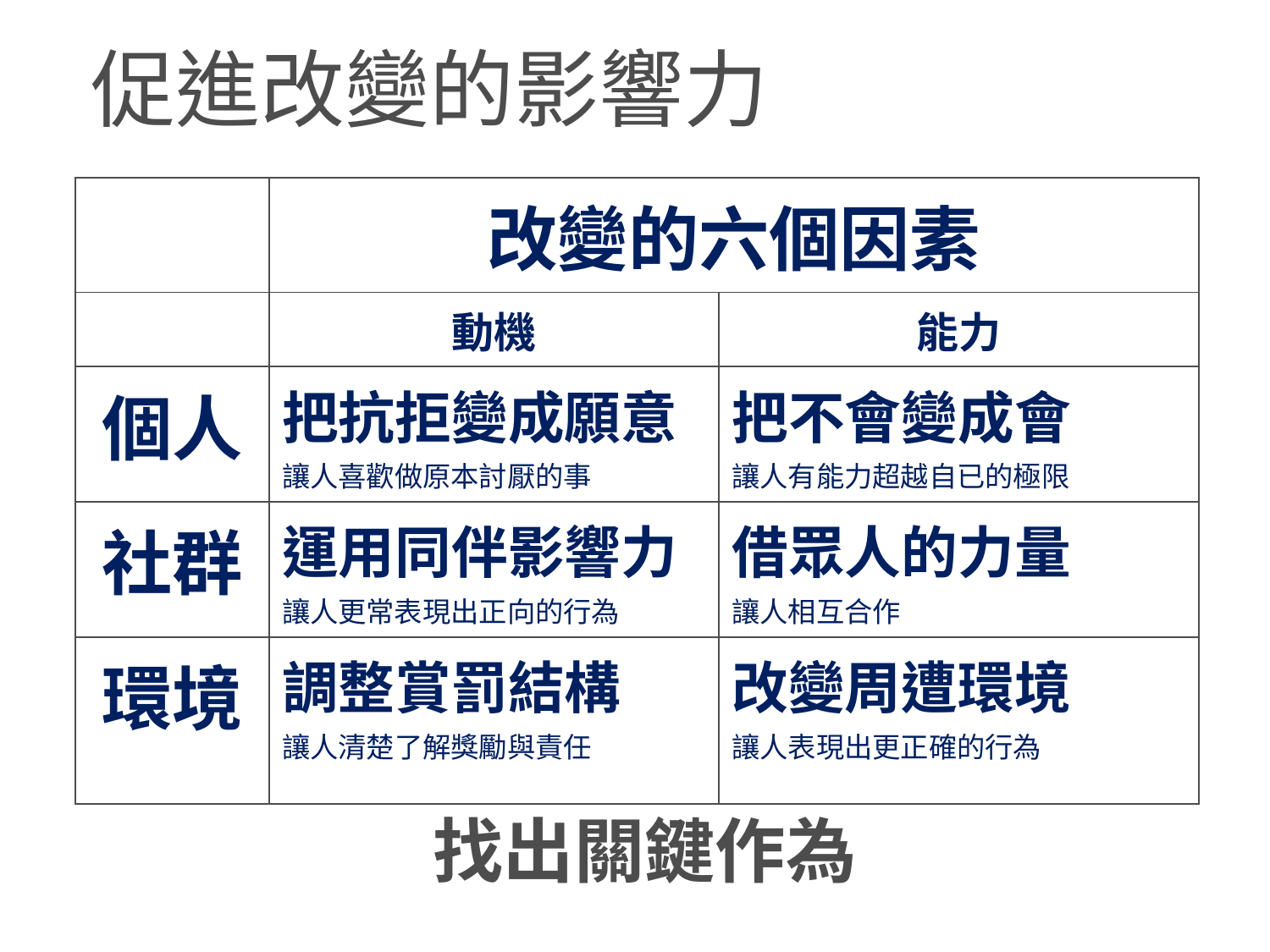

促進改變的影響力
|  | 改變的六個因素 |  |
| --- | --- | --- |
|  | 動機 | 能力 |
| 個人 | 把抗拒變成願意 讓人喜歡做原本討厭的事 | 把不會變成會 讓人有能力超越自已的極限 |
| 社群 | 運用同伴影響力 讓人更常表現出正向的行為 | 借眾人的力量 讓人相互合作 |
| 環境 | 調整賞罰結構 讓人清楚了解獎勵與責任 | 改變周遭環境 讓人表現出更正確的行為 |
找出關鍵作為